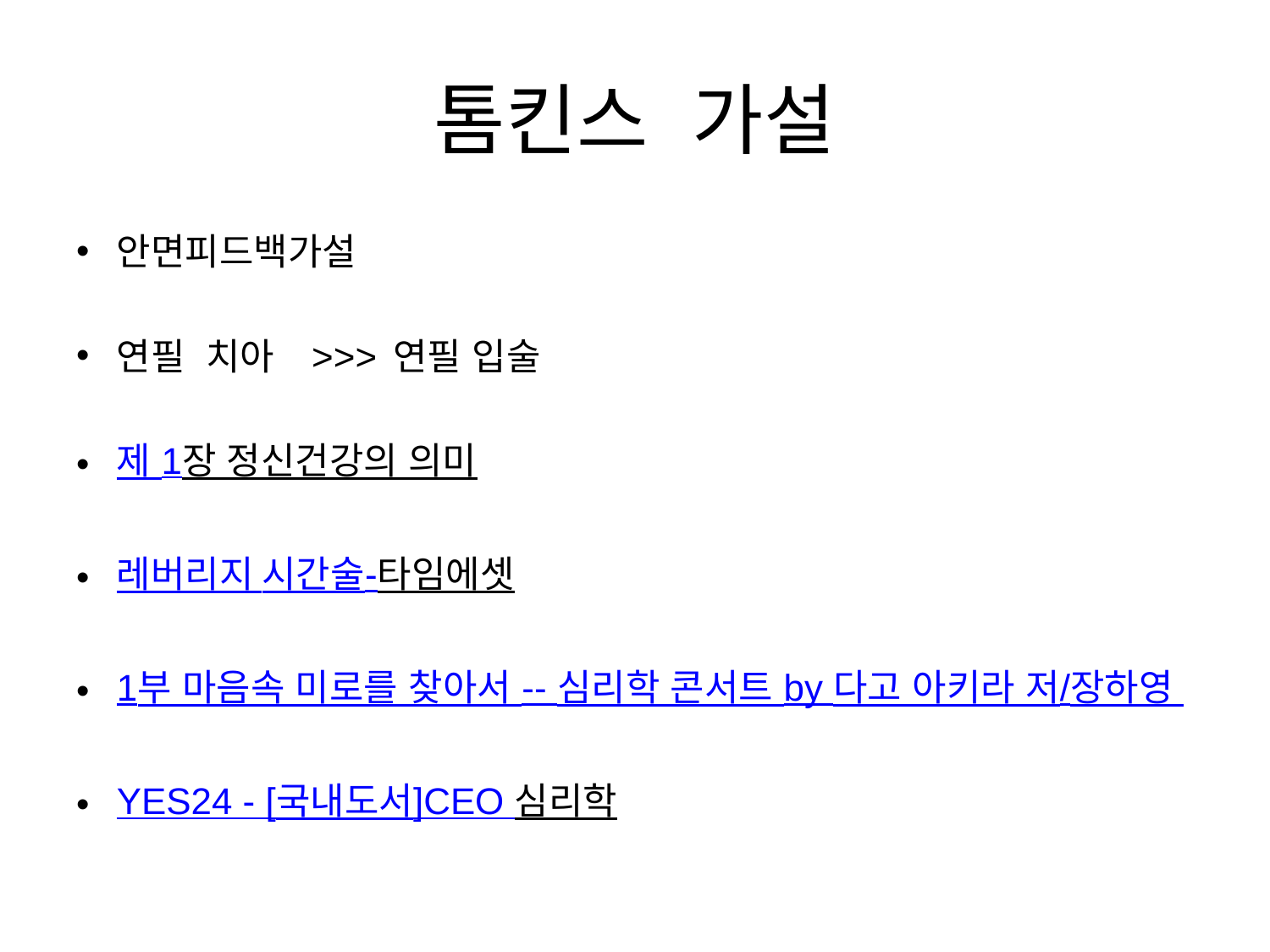

# 톰킨스  가설
안면피드백가설

연필  치아   >>> 연필 입술

제 1장 정신건강의 의미

레버리지 시간술-타임에셋

1부 마음속 미로를 찾아서 -- 심리학 콘서트 by 다고 아키라 저/장하영

YES24 - [국내도서]CEO 심리학